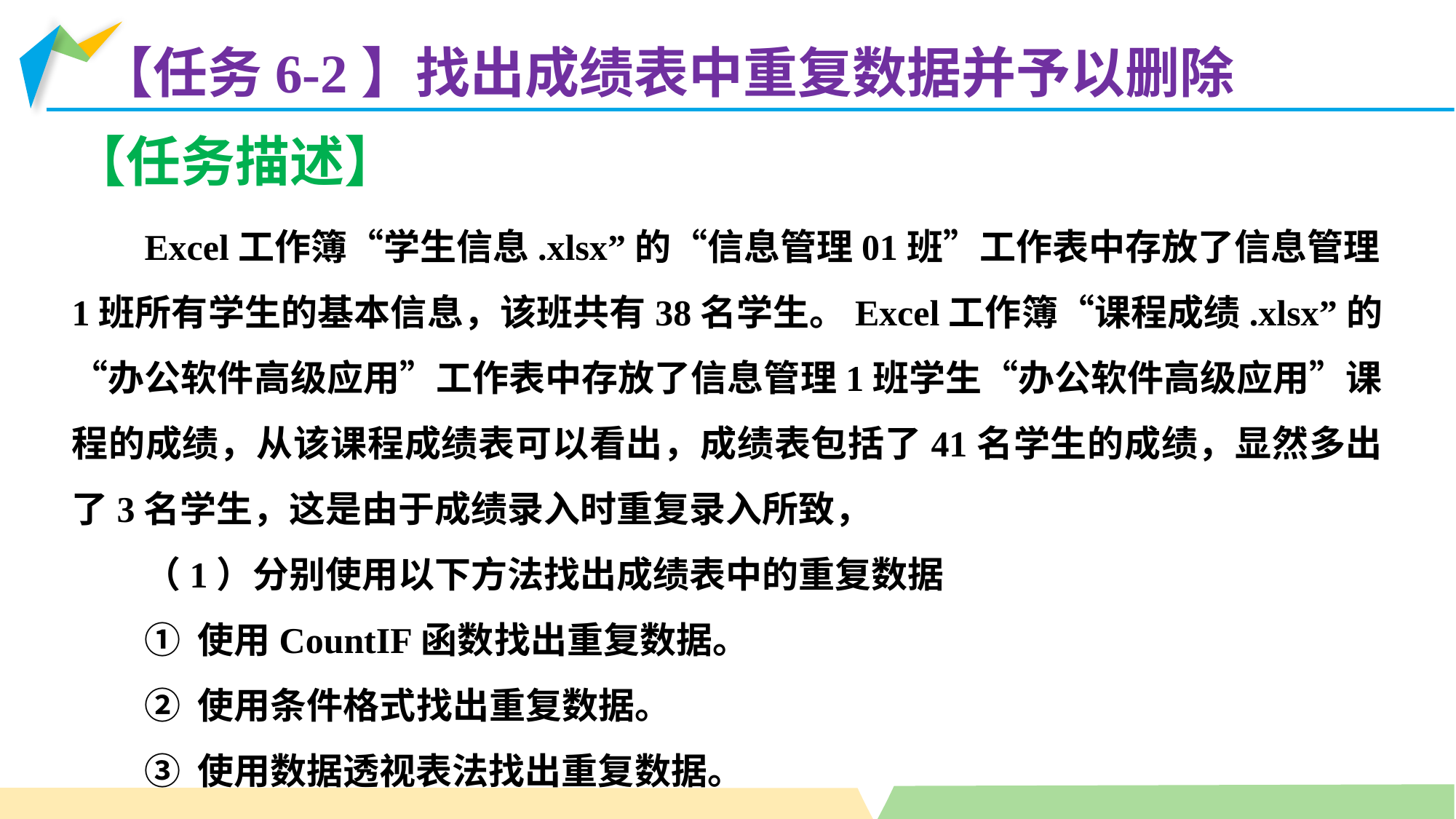

【任务6-2】找出成绩表中重复数据并予以删除
【任务描述】
Excel工作簿“学生信息.xlsx”的“信息管理01班”工作表中存放了信息管理1班所有学生的基本信息，该班共有38名学生。Excel工作簿“课程成绩.xlsx”的“办公软件高级应用”工作表中存放了信息管理1班学生“办公软件高级应用”课程的成绩，从该课程成绩表可以看出，成绩表包括了41名学生的成绩，显然多出了3名学生，这是由于成绩录入时重复录入所致，
（1）分别使用以下方法找出成绩表中的重复数据
① 使用CountIF函数找出重复数据。
② 使用条件格式找出重复数据。
③ 使用数据透视表法找出重复数据。